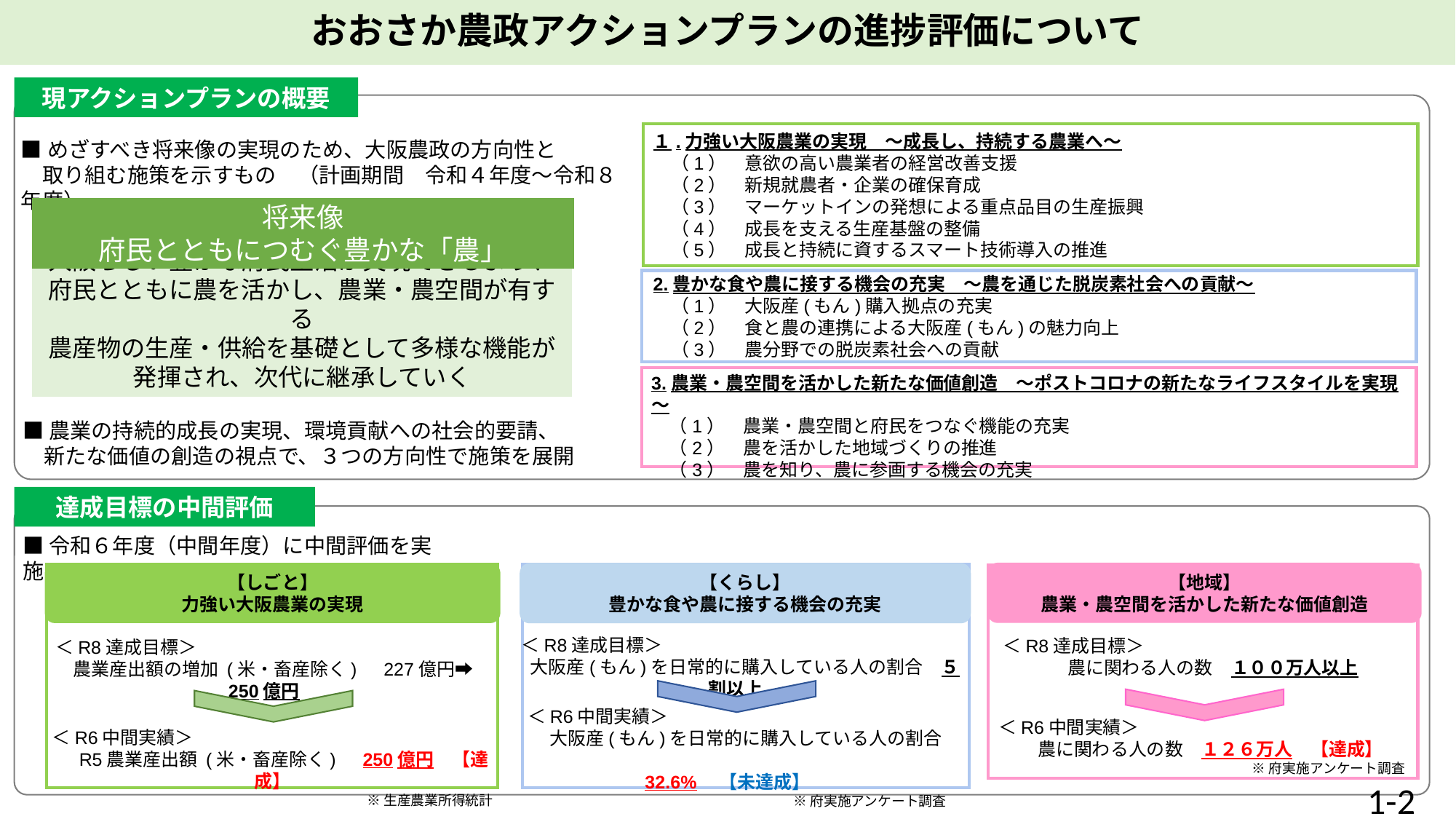

おおさか農政アクションプランの進捗評価について
現アクションプランの概要

１.力強い大阪農業の実現　～成長し、持続する農業へ～
　（1）　意欲の高い農業者の経営改善支援
　（2）　新規就農者・企業の確保育成
　（3）　マーケットインの発想による重点品目の生産振興
　（4）　成長を支える生産基盤の整備
　（5）　成長と持続に資するスマート技術導入の推進
■めざすべき将来像の実現のため、大阪農政の方向性と
　取り組む施策を示すもの　（計画期間　令和４年度～令和８年度）
将来像
府民とともにつむぐ豊かな「農」
大阪らしい豊かな府民生活が実現できるよう、
府民とともに農を活かし、農業・農空間が有する
農産物の生産・供給を基礎として多様な機能が
発揮され、次代に継承していく
2.豊かな食や農に接する機会の充実　～農を通じた脱炭素社会への貢献～
　（1）　大阪産(もん)購入拠点の充実
　（2）　食と農の連携による大阪産(もん)の魅力向上
　（3）　農分野での脱炭素社会への貢献

3.農業・農空間を活かした新たな価値創造　～ポストコロナの新たなライフスタイルを実現～
　（1）　農業・農空間と府民をつなぐ機能の充実
　（2）　農を活かした地域づくりの推進
　（3）　農を知り、農に参画する機会の充実

■農業の持続的成長の実現、環境貢献への社会的要請、
　新たな価値の創造の視点で、３つの方向性で施策を展開
達成目標の中間評価

■令和６年度（中間年度）に中間評価を実施
【地域】
農業・農空間を活かした新たな価値創造
【しごと】
力強い大阪農業の実現
【くらし】
豊かな食や農に接する機会の充実

＜R8達成目標＞
大阪産(もん)を日常的に購入している人の割合　５割以上
＜R8達成目標＞
　農に関わる人の数　１００万人以上
　＜R8達成目標＞
　農業産出額の増加 (米・畜産除く)　227億円➡ 250億円
＜R6中間実績＞
　大阪産(もん)を日常的に購入している人の割合
32.6%　【未達成】
※府実施アンケート調査
＜R6中間実績＞
　農に関わる人の数　１２６万人　【達成】
※府実施アンケート調査
＜R6中間実績＞
　R5農業産出額 (米・畜産除く)　250億円　【達成】
※生産農業所得統計
1-2